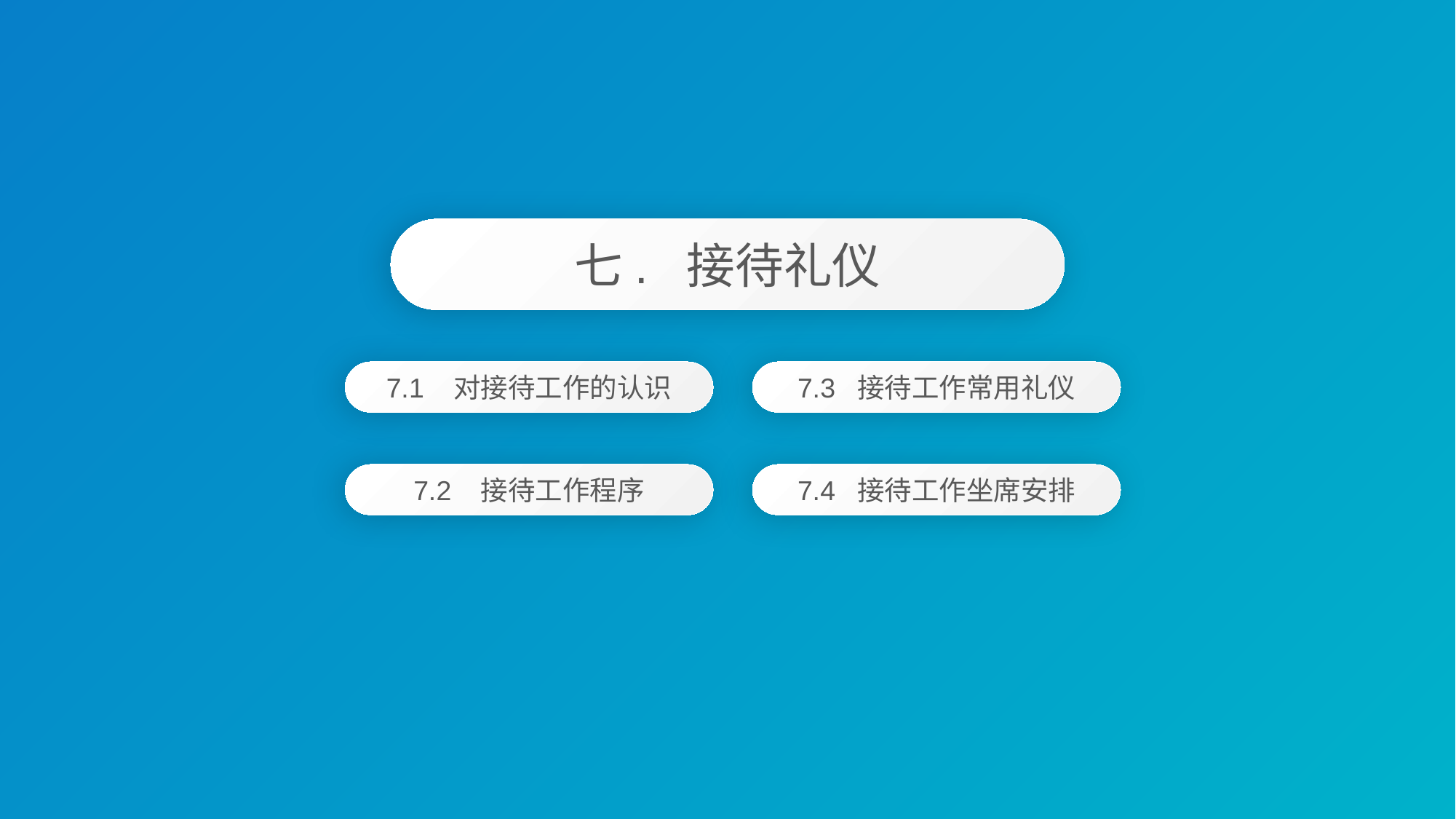

七.  接待礼仪
7.3  接待工作常用礼仪
7.1   对接待工作的认识
7.4  接待工作坐席安排
7.2   接待工作程序